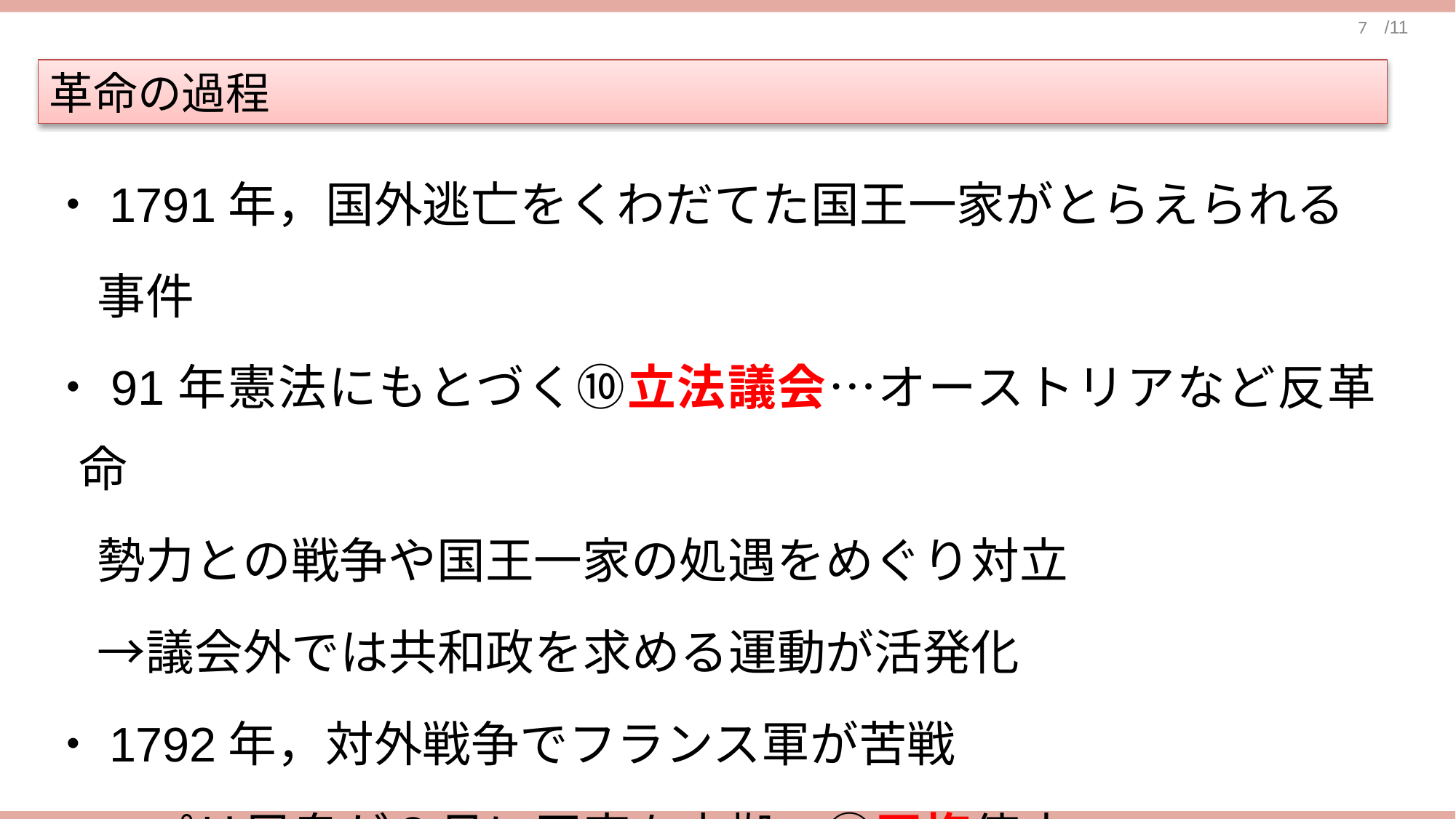

革命の過程
・1791年，国外逃亡をくわだてた国王一家がとらえられる
　事件
・91年憲法にもとづく⑩立法議会…オーストリアなど反革命
　勢力との戦争や国王一家の処遇をめぐり対立
　→議会外では共和政を求める運動が活発化
・1792年，対外戦争でフランス軍が苦戦
　→パリ民衆が８月に王宮を占拠→⑪王権停止